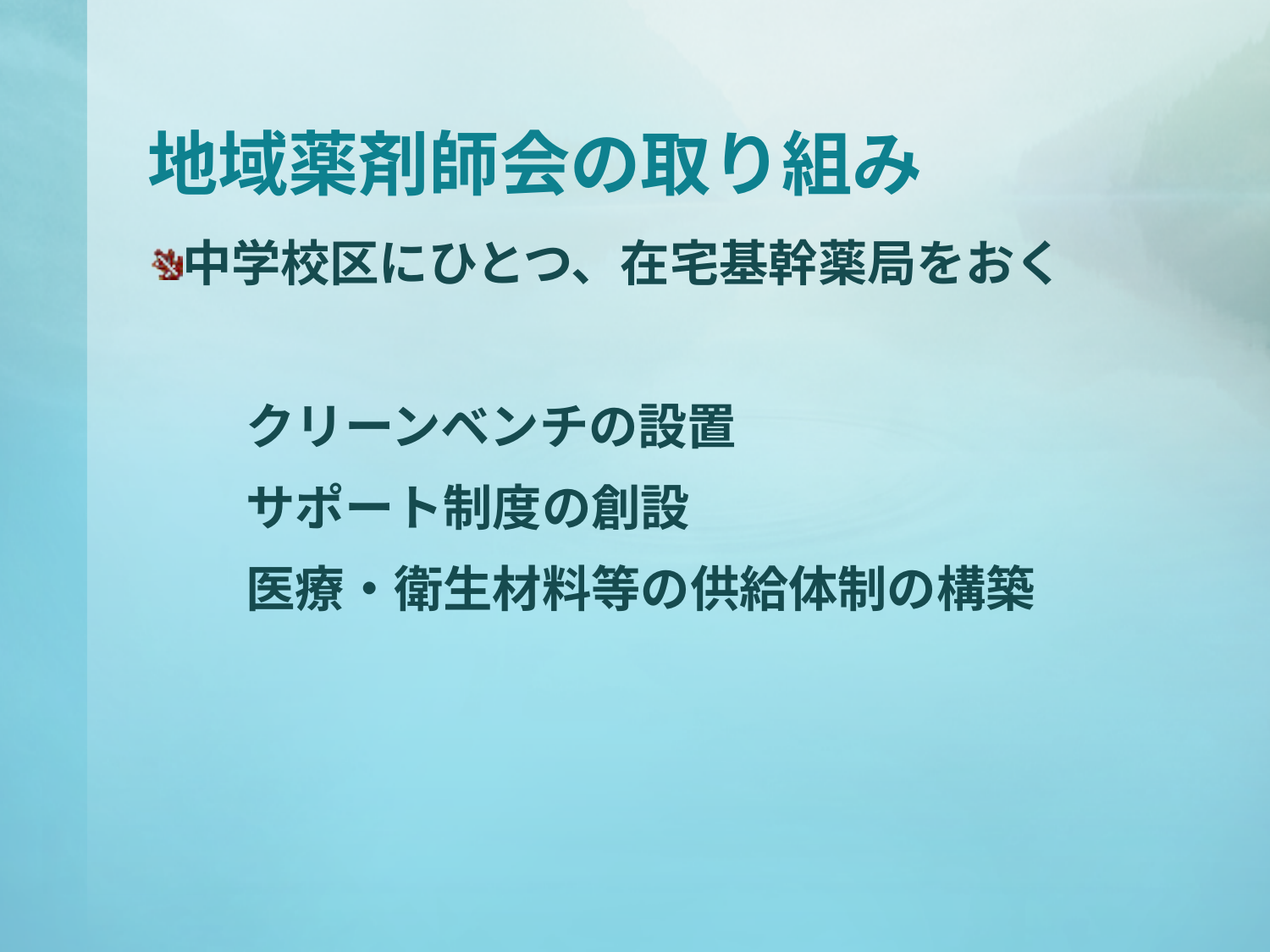

# 地域薬剤師会の取り組み
中学校区にひとつ、在宅基幹薬局をおく

　　クリーンベンチの設置
　　サポート制度の創設
　　医療・衛生材料等の供給体制の構築